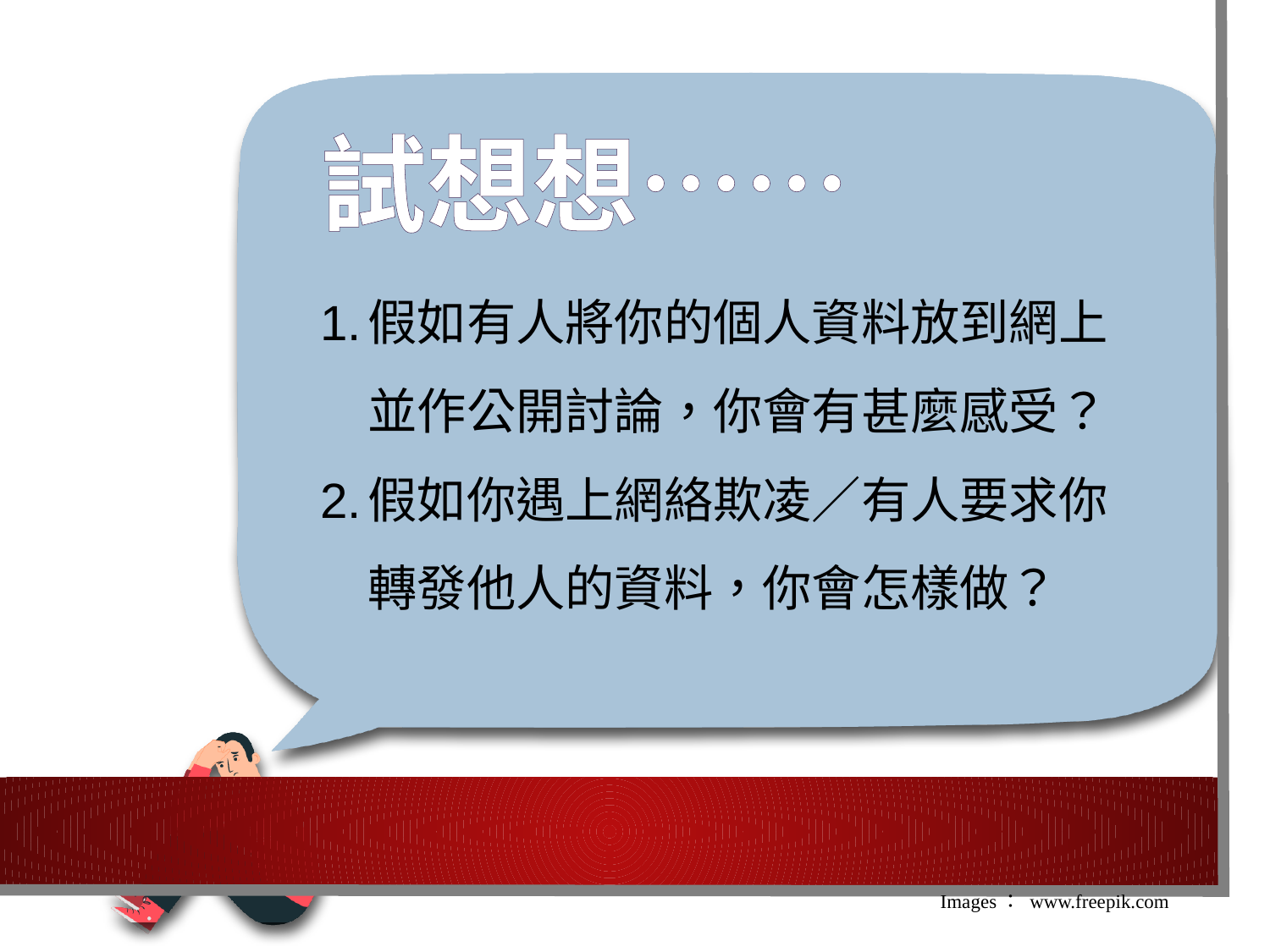

# 試想想……
假如有人將你的個人資料放到網上並作公開討論，你會有甚麼感受？
假如你遇上網絡欺凌／有人要求你轉發他人的資料，你會怎樣做？
7
Images： www.freepik.com